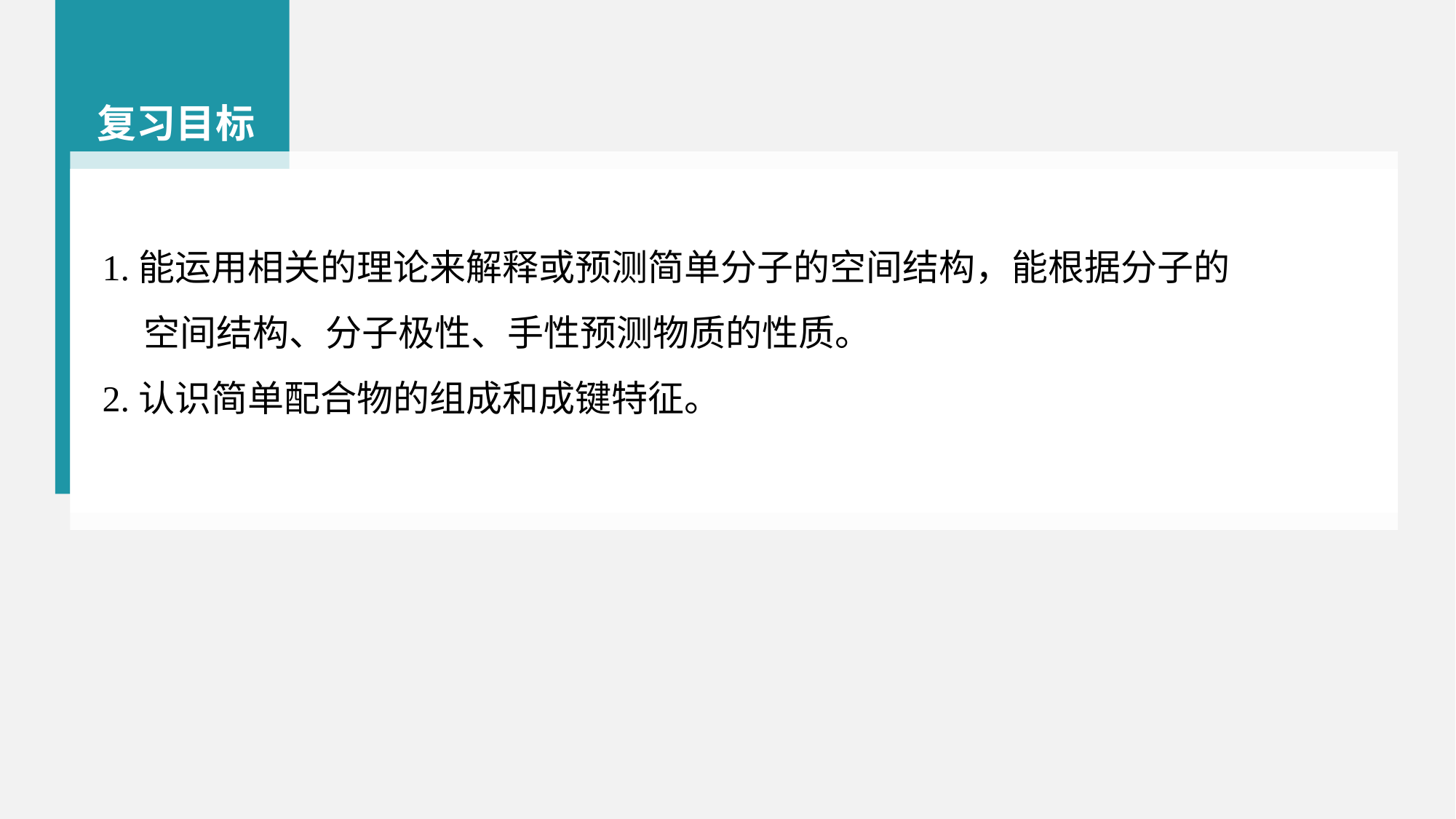

复习目标

1.能运用相关的理论来解释或预测简单分子的空间结构，能根据分子的
    空间结构、分子极性、手性预测物质的性质。
2.认识简单配合物的组成和成键特征。